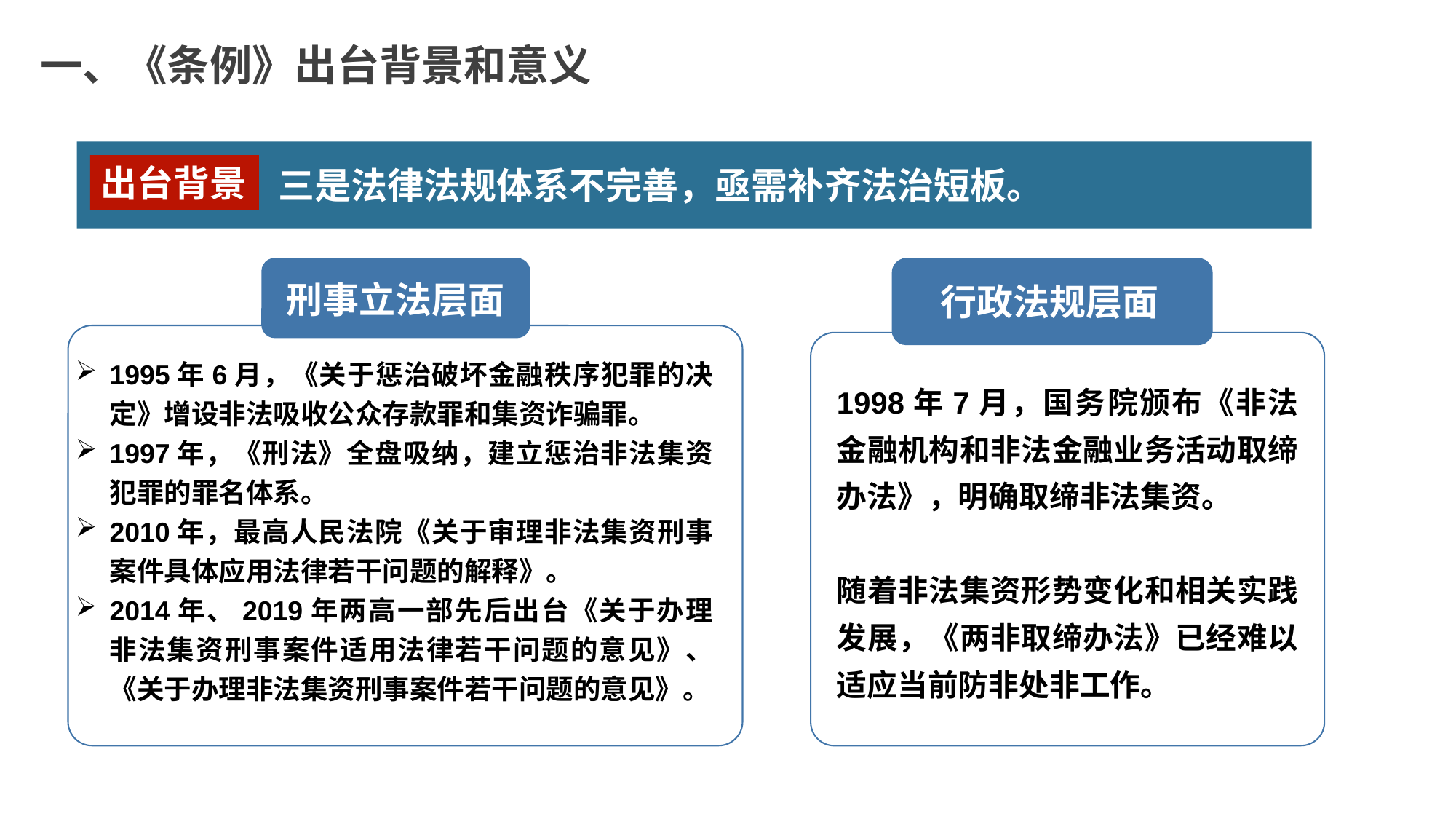

一、《条例》出台背景和意义

三是法律法规体系不完善，亟需补齐法治短板。
出台背景

刑事立法层面
行政法规层面

1995年6月，《关于惩治破坏金融秩序犯罪的决定》增设非法吸收公众存款罪和集资诈骗罪。
1997年，《刑法》全盘吸纳，建立惩治非法集资犯罪的罪名体系。
2010年，最高人民法院《关于审理非法集资刑事案件具体应用法律若干问题的解释》。
2014年、2019年两高一部先后出台《关于办理非法集资刑事案件适用法律若干问题的意见》、《关于办理非法集资刑事案件若干问题的意见》。
1998年7月，国务院颁布《非法金融机构和非法金融业务活动取缔办法》，明确取缔非法集资。

随着非法集资形势变化和相关实践发展，《两非取缔办法》已经难以适应当前防非处非工作。